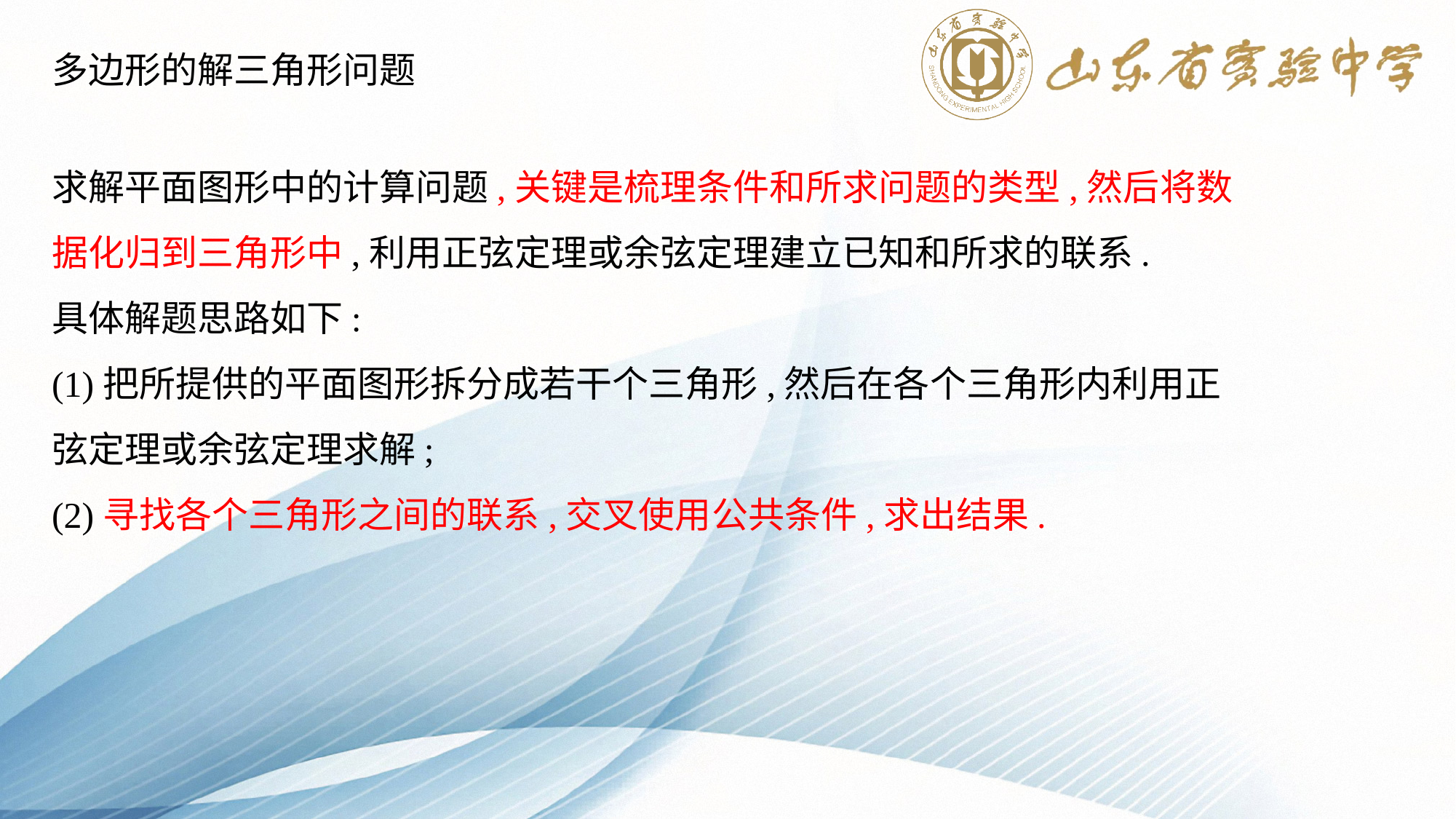

多边形的解三角形问题
求解平面图形中的计算问题,关键是梳理条件和所求问题的类型,然后将数据化归到三角形中,利用正弦定理或余弦定理建立已知和所求的联系.
具体解题思路如下:
(1)把所提供的平面图形拆分成若干个三角形,然后在各个三角形内利用正弦定理或余弦定理求解;
(2)寻找各个三角形之间的联系,交叉使用公共条件,求出结果.